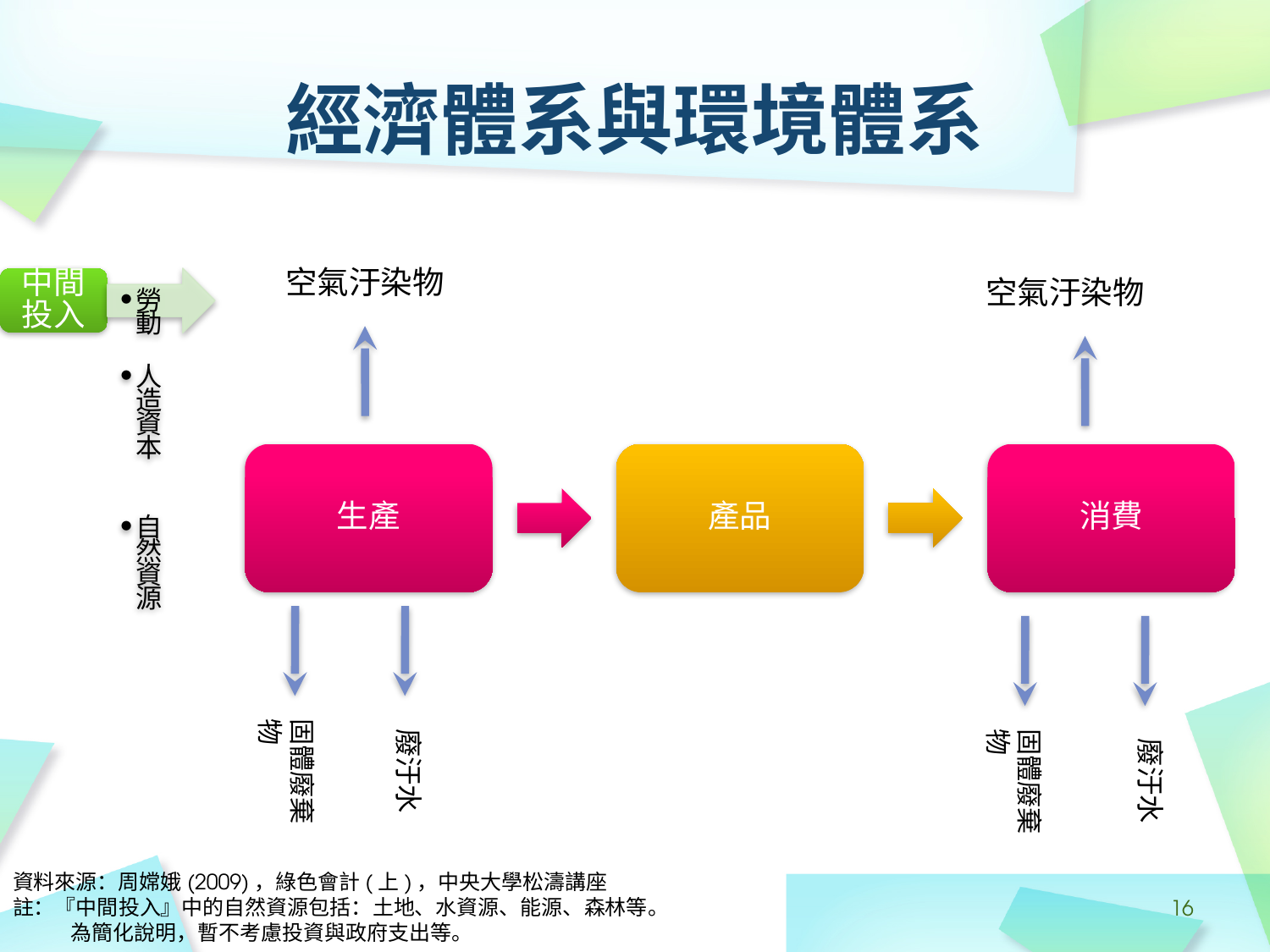

# 經濟體系與環境體系
空氣汙染物
空氣汙染物
中間投入
勞動

人造資本

自然資源
生產
產品
消費

固體廢棄物
廢汙水
固體廢棄物
廢汙水
資料來源：周嫦娥(2009)，綠色會計(上)，中央大學松濤講座
註：『中間投入』中的自然資源包括：土地、水資源、能源、森林等。
         為簡化說明，暫不考慮投資與政府支出等。
16